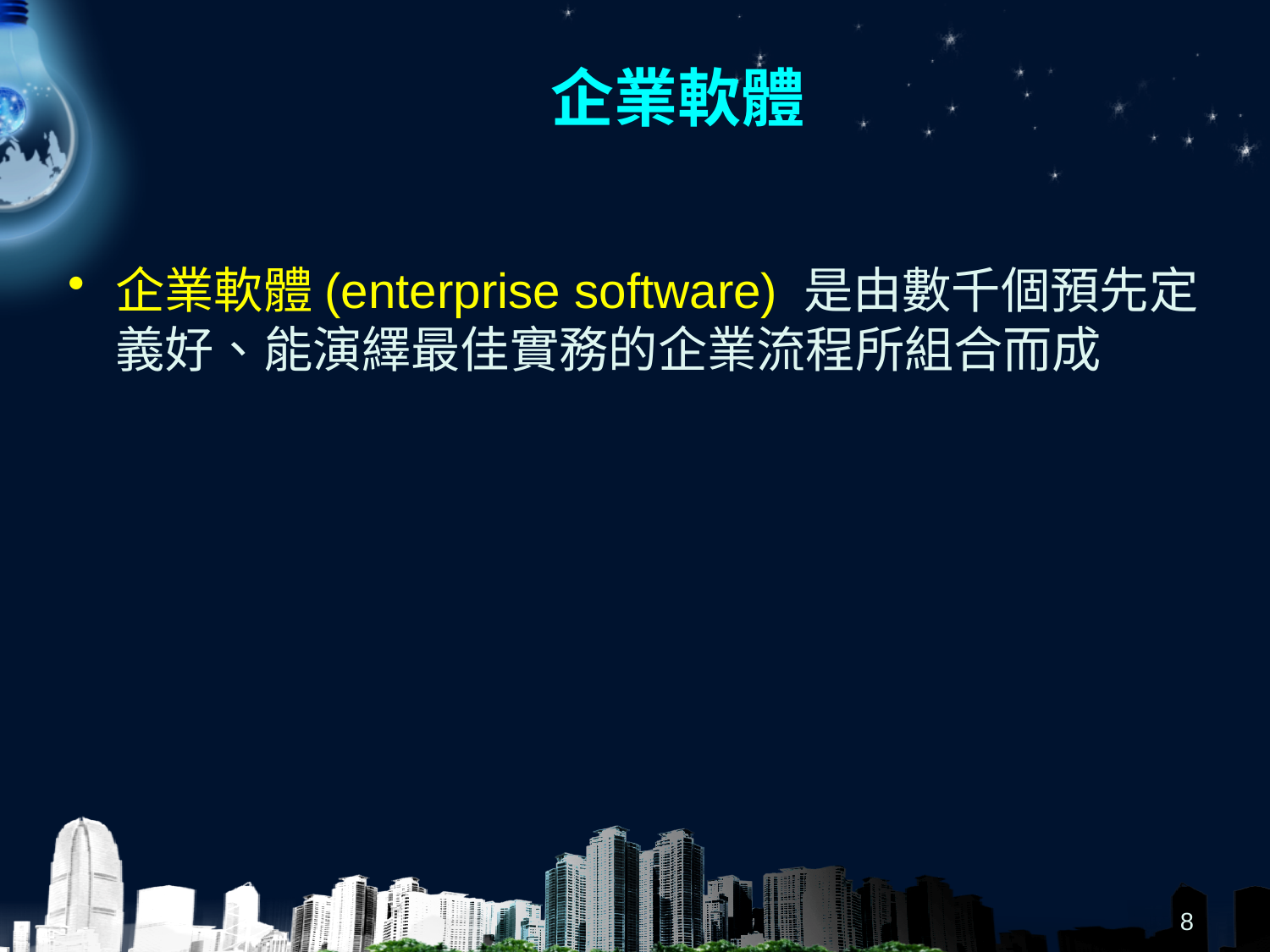

# 企業軟體

企業軟體(enterprise software) 是由數千個預先定義好、能演繹最佳實務的企業流程所組合而成
8